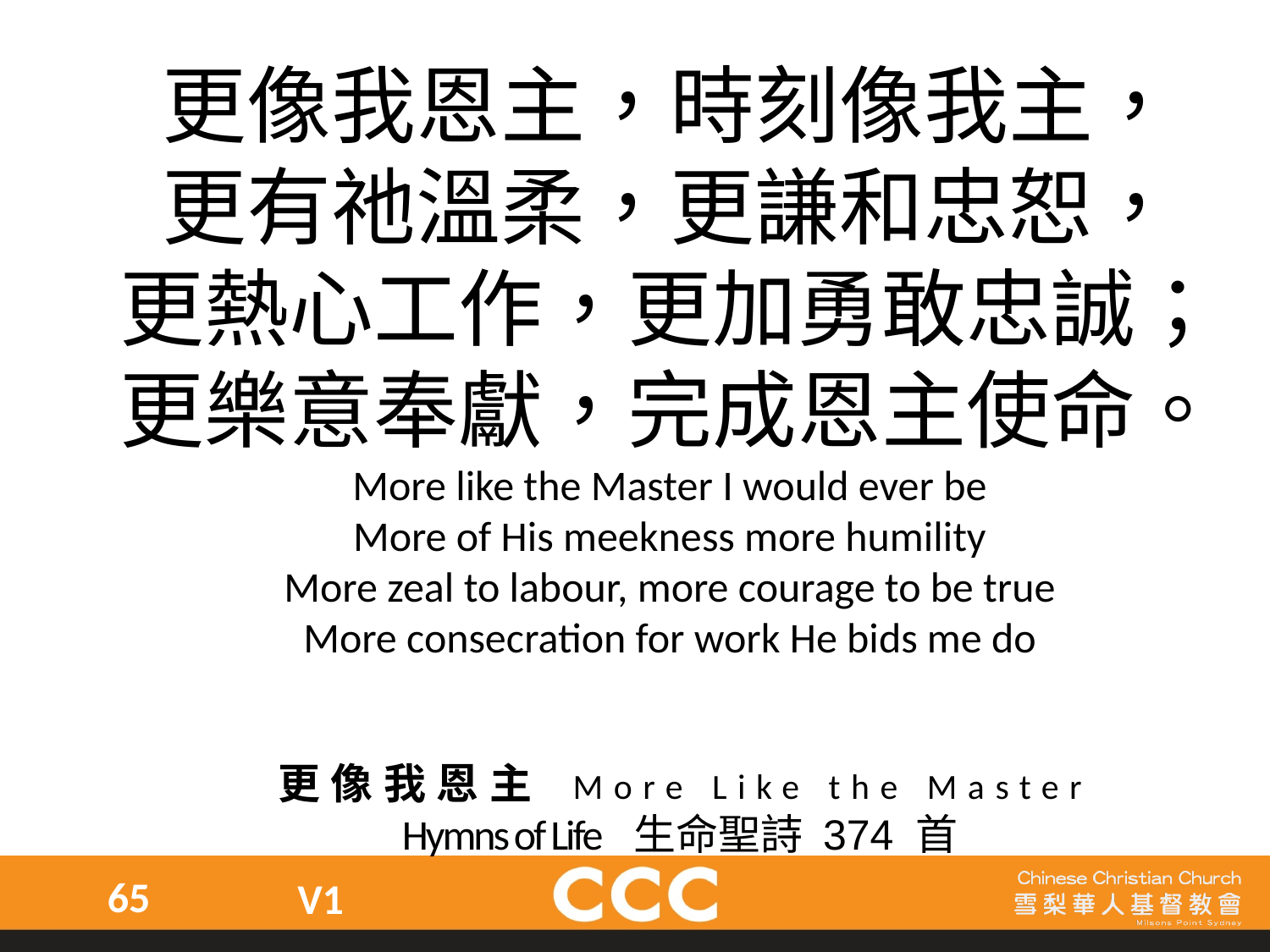

更像我恩主，時刻像我主，
更有祂溫柔，更謙和忠恕，
更熱心工作，更加勇敢忠誠；
更樂意奉獻，完成恩主使命。
More like the Master I would ever be
More of His meekness more humility
More zeal to labour, more courage to be true
More consecration for work He bids me do
更像我恩主 More Like the Master
Hymns of Life   生命聖詩 374 首
65
V1